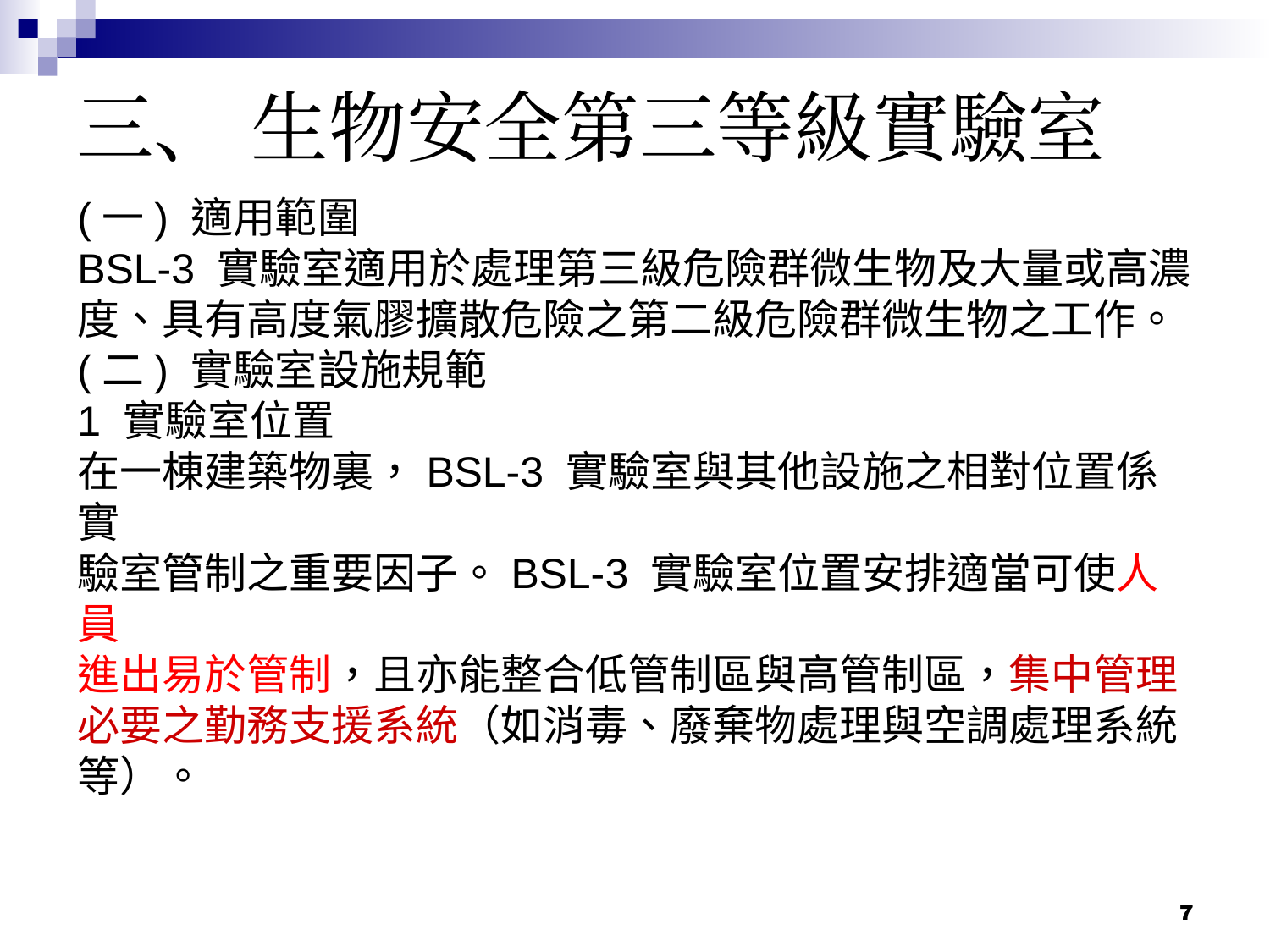

三、 生物安全第三等級實驗室
(一) 適用範圍
BSL-3 實驗室適用於處理第三級危險群微生物及大量或高濃度、具有高度氣膠擴散危險之第二級危險群微生物之工作。
(二) 實驗室設施規範
1 實驗室位置
在一棟建築物裏，BSL-3 實驗室與其他設施之相對位置係實
驗室管制之重要因子。BSL-3 實驗室位置安排適當可使人員
進出易於管制，且亦能整合低管制區與高管制區，集中管理
必要之勤務支援系統（如消毒、廢棄物處理與空調處理系統
等）。
7